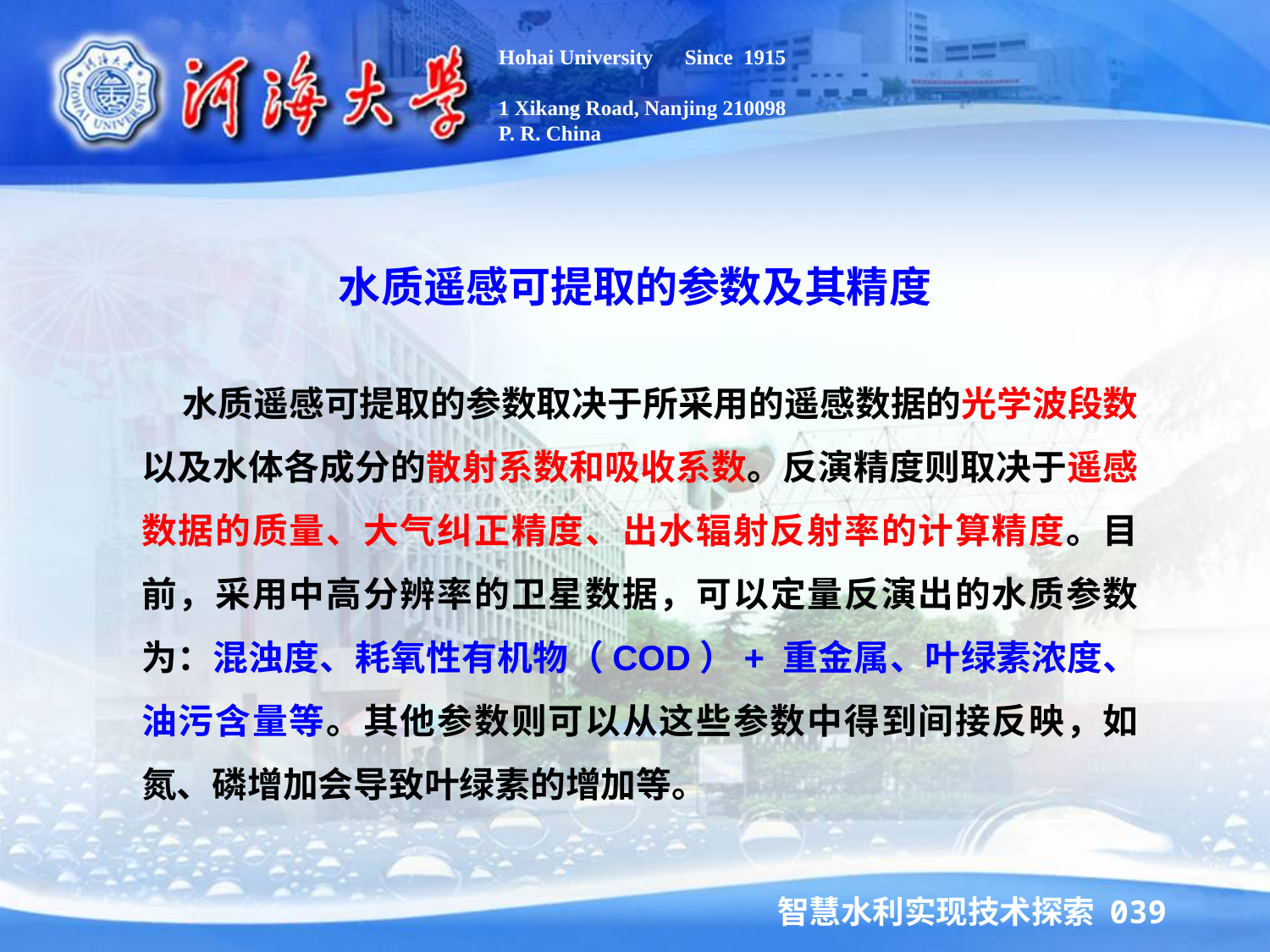

Hohai University      Since  1915
1 Xikang Road, Nanjing 210098
P. R. China
水质遥感可提取的参数及其精度
    水质遥感可提取的参数取决于所采用的遥感数据的光学波段数以及水体各成分的散射系数和吸收系数。反演精度则取决于遥感数据的质量、大气纠正精度、出水辐射反射率的计算精度。目前，采用中高分辨率的卫星数据，可以定量反演出的水质参数为：混浊度、耗氧性有机物（COD）+ 重金属、叶绿素浓度、油污含量等。其他参数则可以从这些参数中得到间接反映，如氮、磷增加会导致叶绿素的增加等。

智慧水利实现技术探索 039